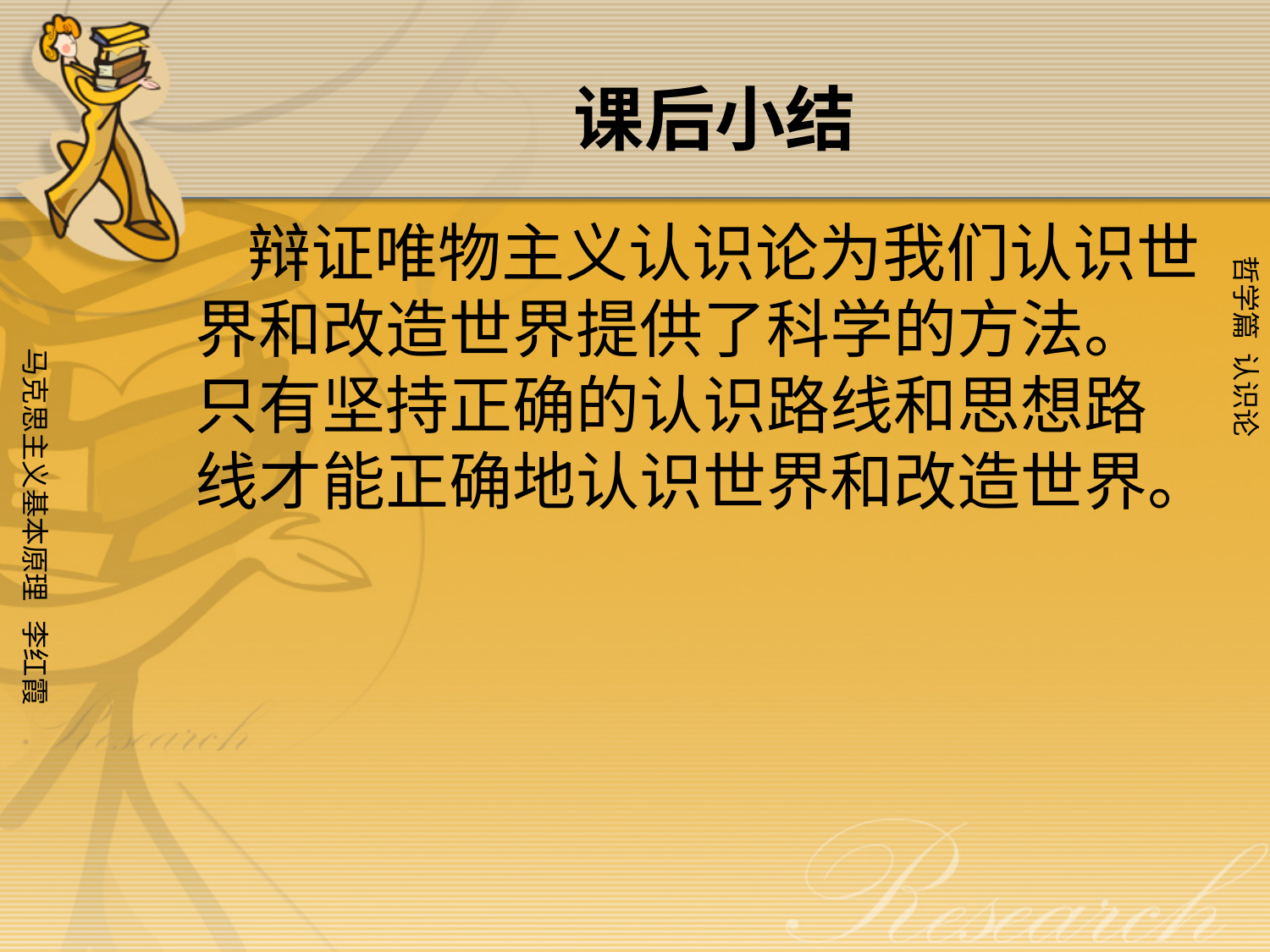

# 课后小结
      辩证唯物主义认识论为我们认识世界和改造世界提供了科学的方法。只有坚持正确的认识路线和思想路线才能正确地认识世界和改造世界。